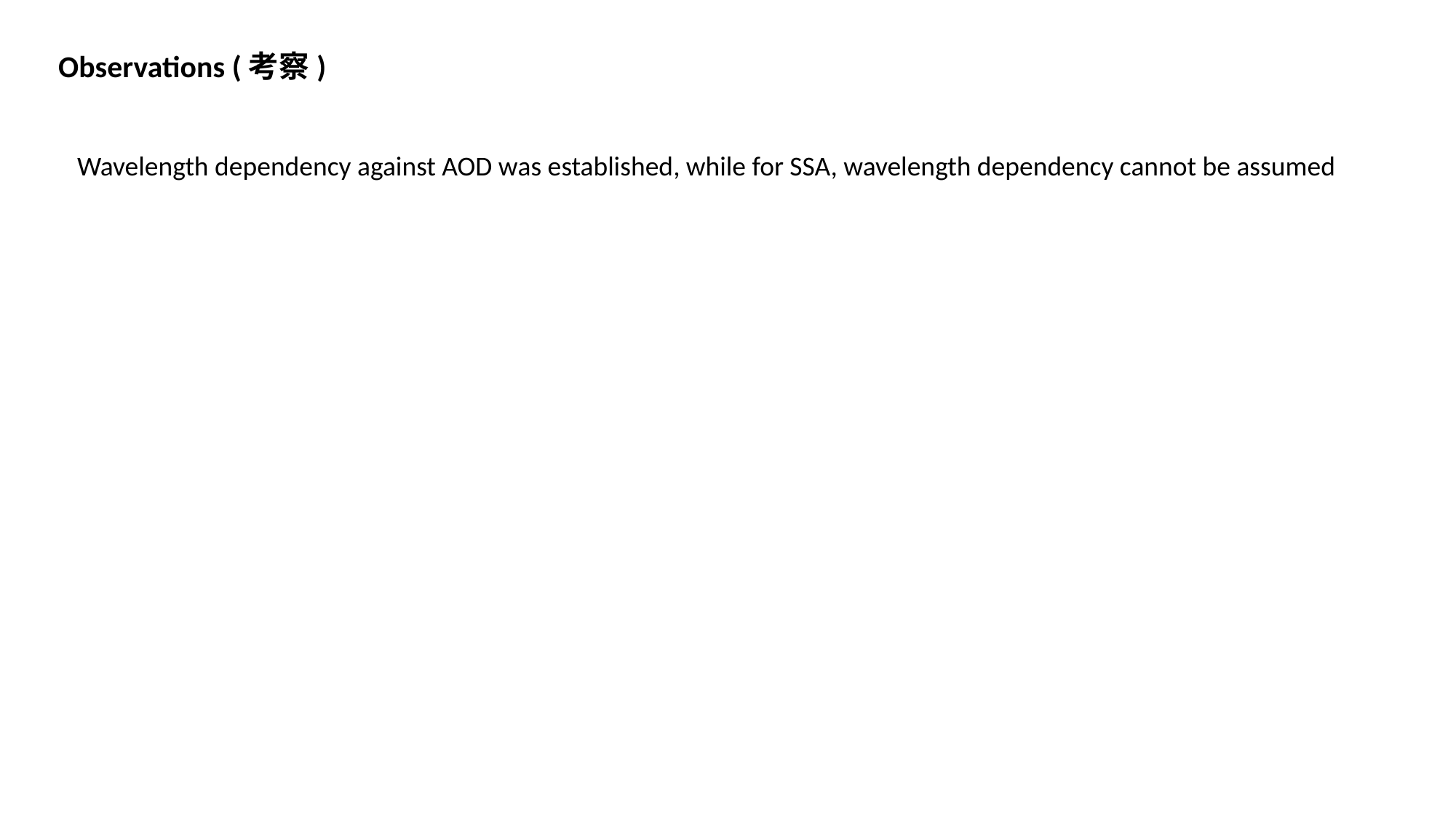

Observations (考察)
Wavelength dependency against AOD was established, while for SSA, wavelength dependency cannot be assumed